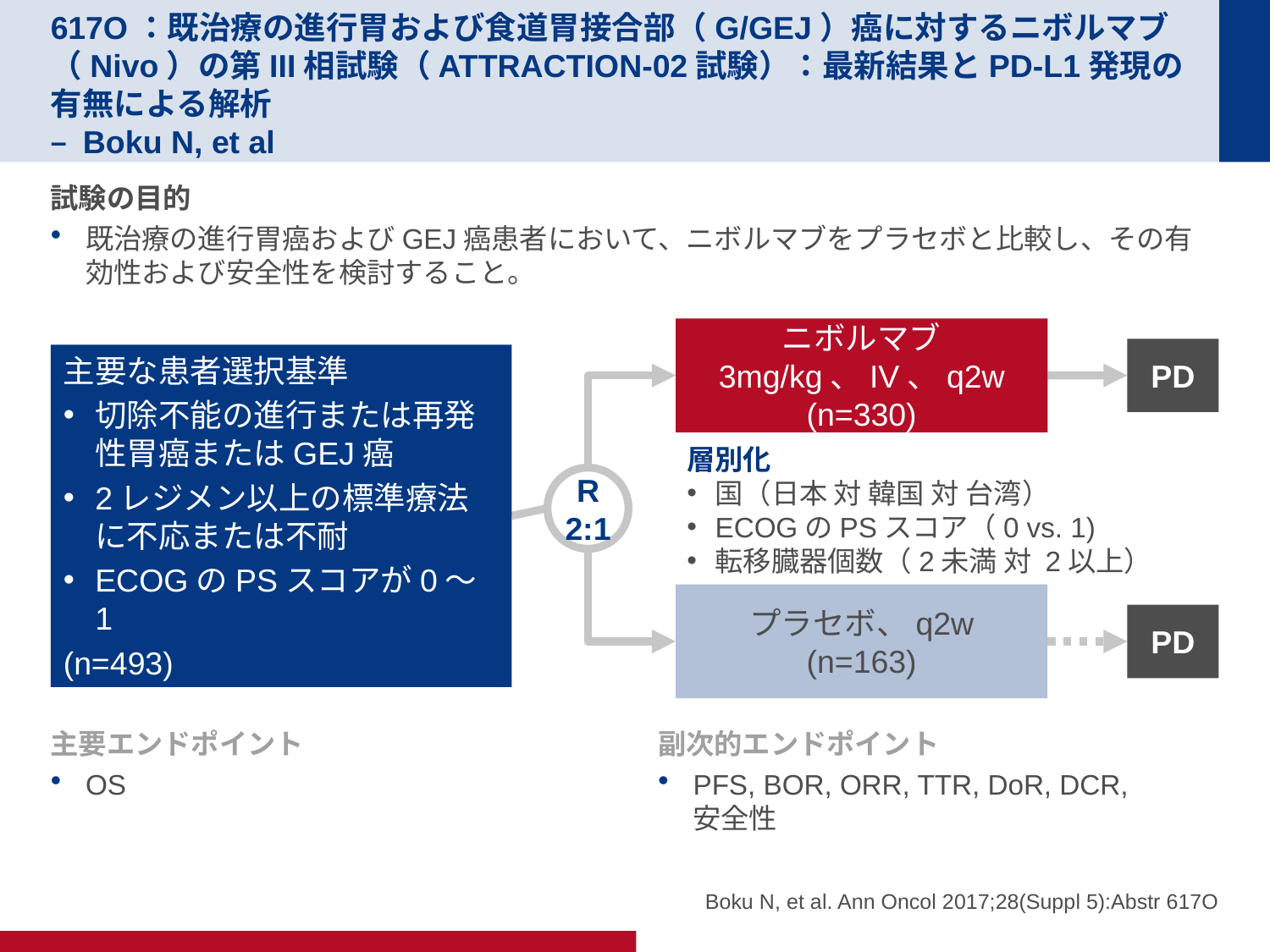

# 617O：既治療の進行胃および食道胃接合部（G/GEJ）癌に対するニボルマブ（Nivo）の第III相試験（ATTRACTION-02試験）：最新結果とPD-L1発現の有無による解析 – Boku N, et al
試験の目的
既治療の進行胃癌およびGEJ癌患者において、ニボルマブをプラセボと比較し、その有効性および安全性を検討すること。

ニボルマブ 3mg/kg、IV、q2w
(n=330)
PD
主要な患者選択基準
切除不能の進行または再発性胃癌またはGEJ癌
2レジメン以上の標準療法に不応または不耐
ECOGのPSスコアが0～1
(n=493)
層別化
国（日本 対 韓国 対 台湾）
ECOGのPSスコア（0 vs. 1)
転移臓器個数（2未満 対 2以上）
R
2:1
プラセボ、q2w
(n=163)
PD
主要エンドポイント
OS

副次的エンドポイント
PFS, BOR, ORR, TTR, DoR, DCR,
安全性
Boku N, et al. Ann Oncol 2017;28(Suppl 5):Abstr 617O